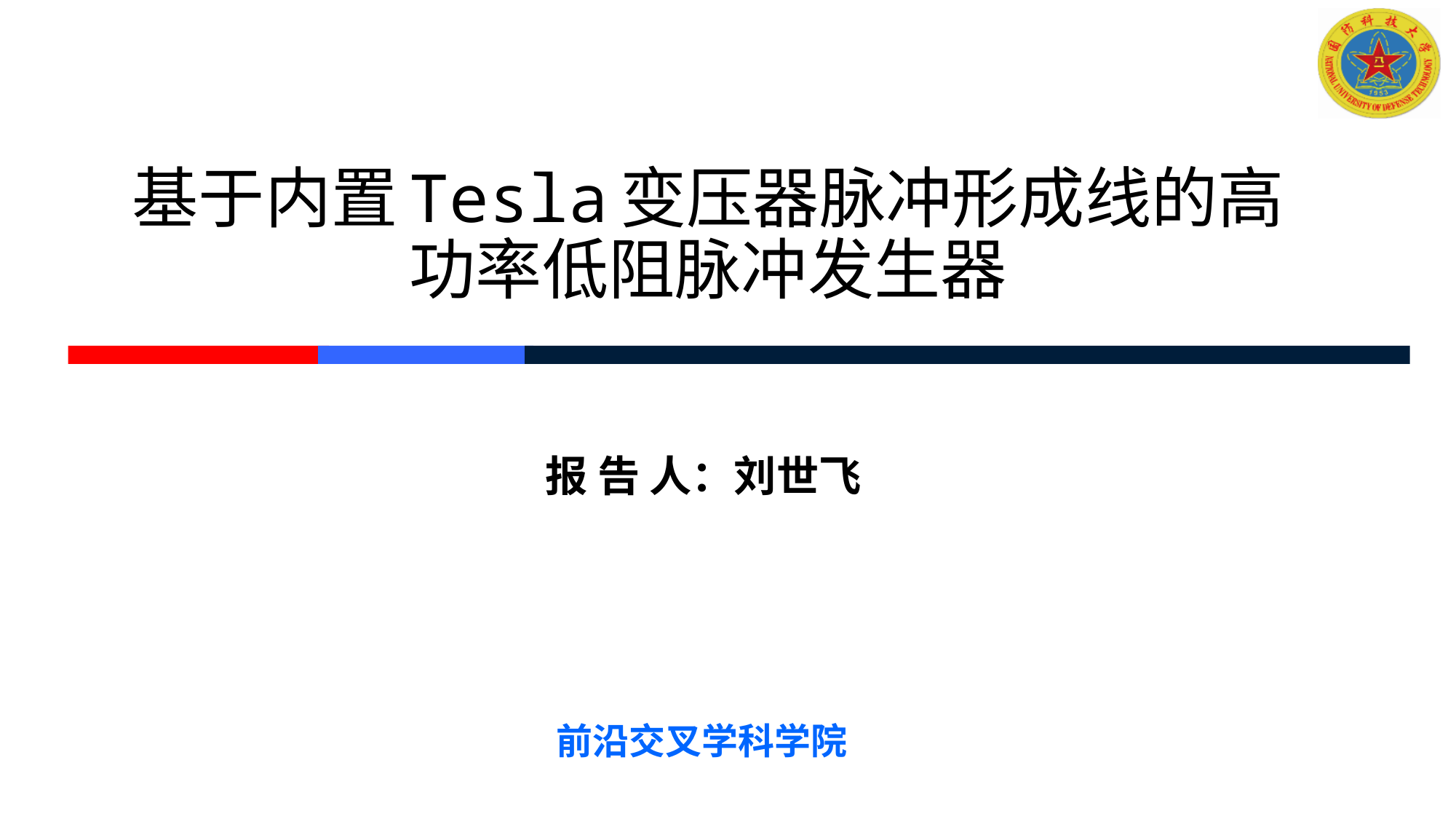

# 基于内置Tesla变压器脉冲形成线的高功率低阻脉冲发生器
报 告 人：刘世飞

前沿交叉学科学院